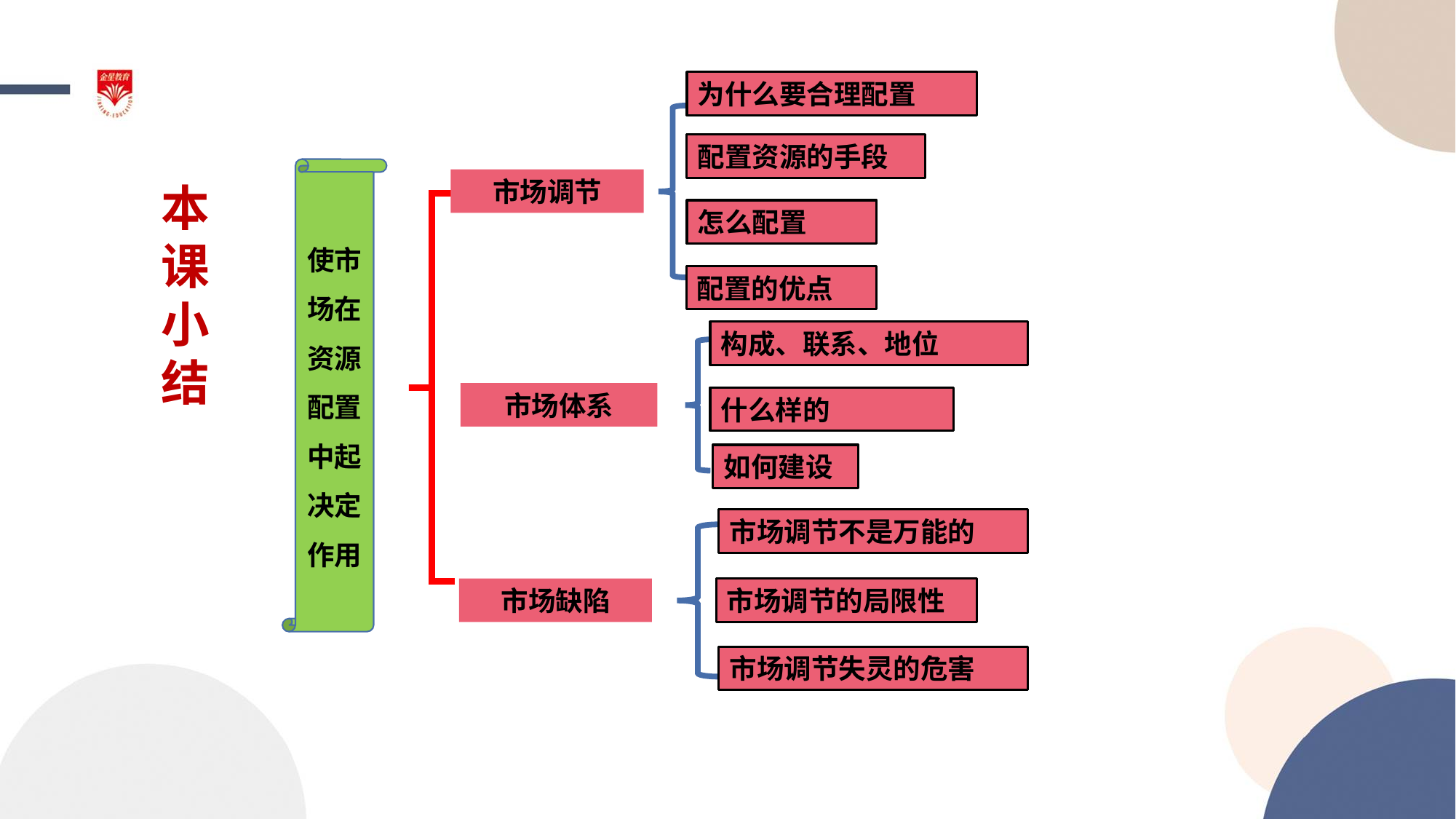

为什么要合理配置

配置资源的手段
使市场在资源配置中起决定作用
市场调节
本课小结

怎么配置
配置的优点
构成、联系、地位

市场体系
什么样的
如何建设
市场调节不是万能的

市场缺陷
市场调节的局限性
市场调节失灵的危害